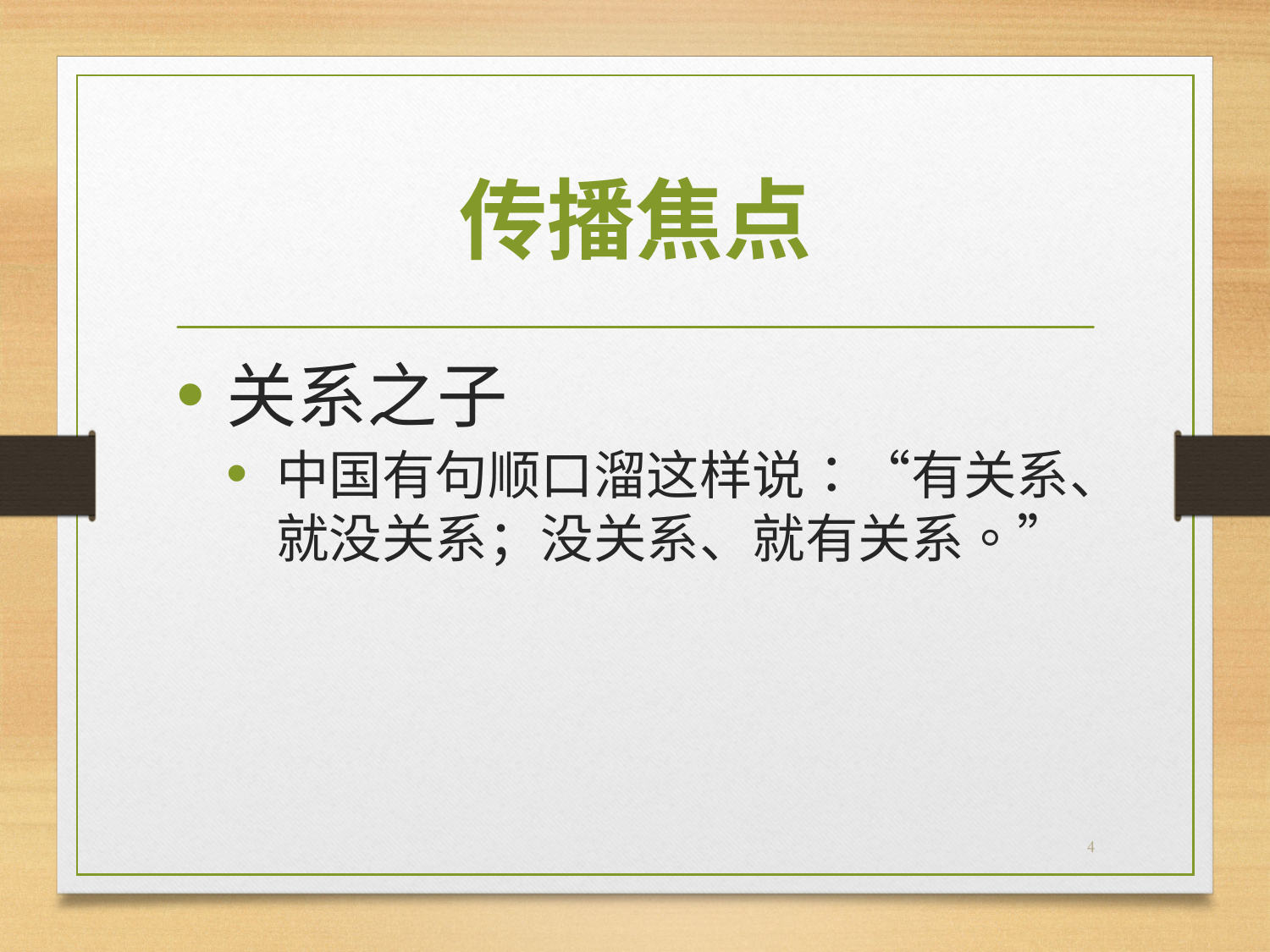

# 传播焦点
关系之子
中国有句顺口溜这样说：“有关系、就没关系；没关系、就有关系。”

4